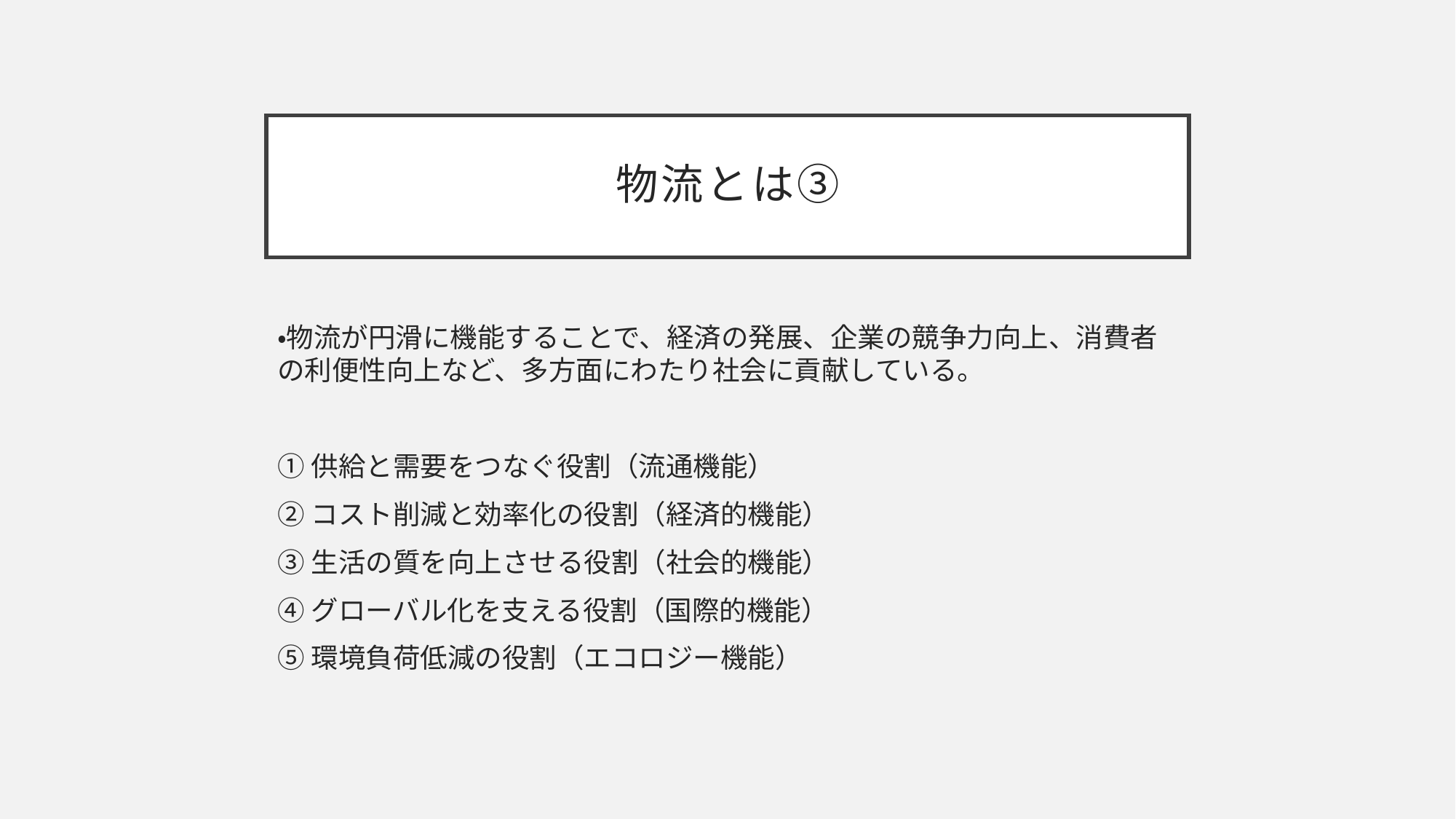

# 物流とは③
・物流が円滑に機能することで、経済の発展、企業の競争力向上、消費者の利便性向上など、多方面にわたり社会に貢献している。

①供給と需要をつなぐ役割（流通機能）
②コスト削減と効率化の役割（経済的機能）
③生活の質を向上させる役割（社会的機能）
④グローバル化を支える役割（国際的機能）
⑤環境負荷低減の役割（エコロジー機能）